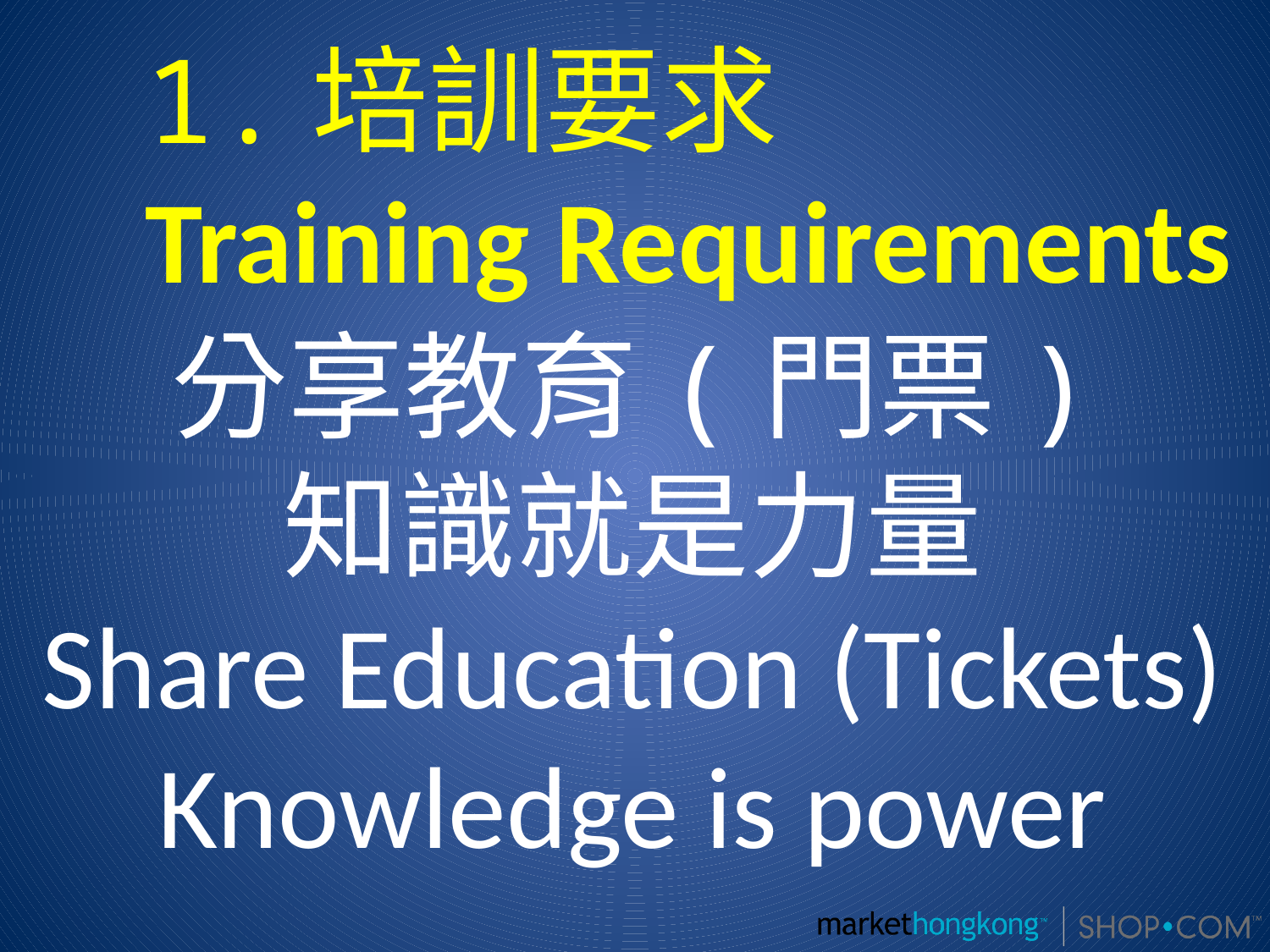

1.培訓要求
Training Requirements

分享教育(門票)
知識就是力量
Share Education (Tickets)
Knowledge is power